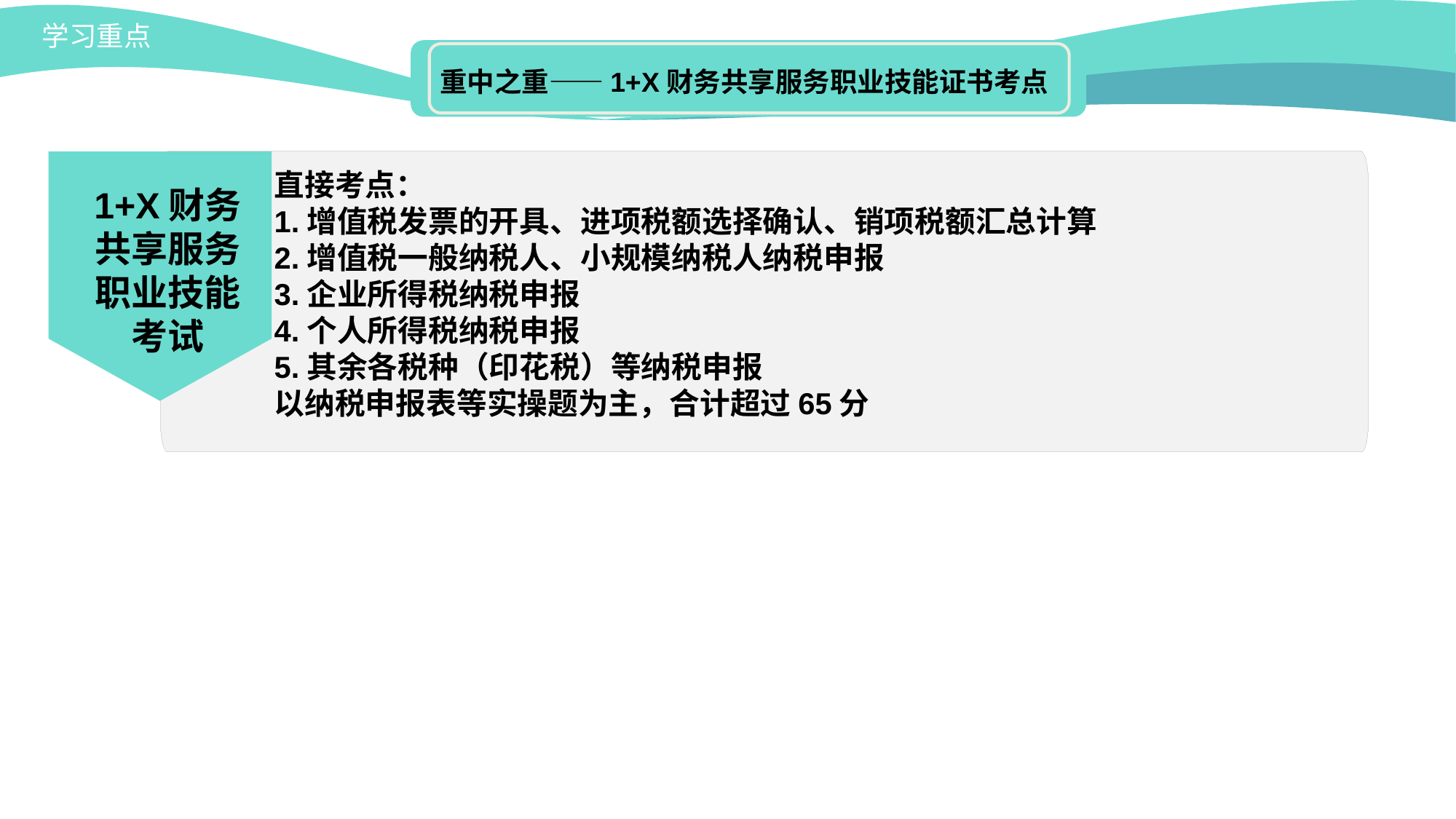

学习重点

重中之重——1+X财务共享服务职业技能证书考点

直接考点：
1.增值税发票的开具、进项税额选择确认、销项税额汇总计算
2.增值税一般纳税人、小规模纳税人纳税申报
3.企业所得税纳税申报
4.个人所得税纳税申报
5.其余各税种（印花税）等纳税申报
以纳税申报表等实操题为主，合计超过65分
1+X财务共享服务职业技能考试
经济法
基础